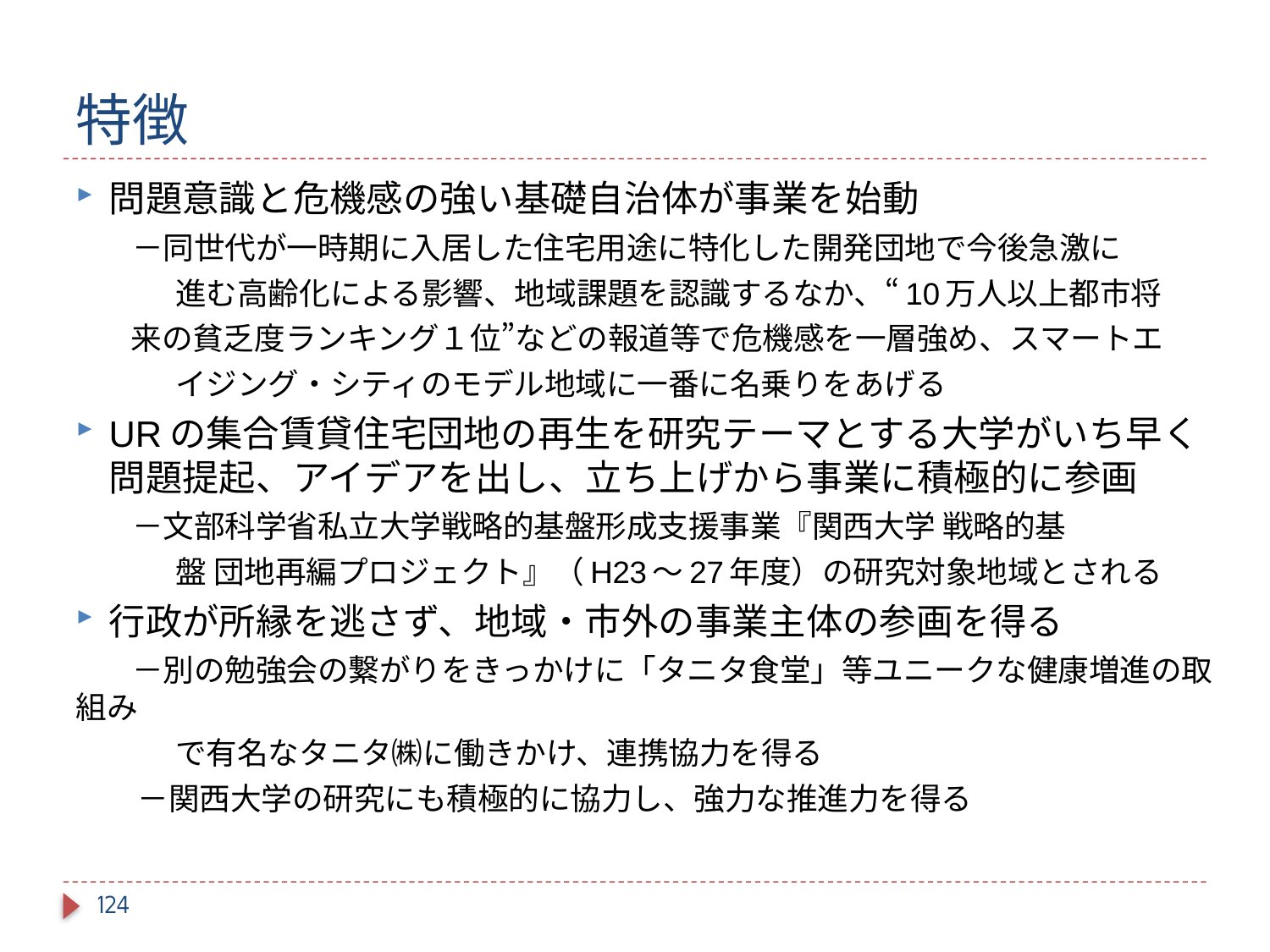

# 特徴
問題意識と危機感の強い基礎自治体が事業を始動
　　－同世代が一時期に入居した住宅用途に特化した開発団地で今後急激に
　　　 進む高齢化による影響、地域課題を認識するなか、“10万人以上都市将
       来の貧乏度ランキング１位”などの報道等で危機感を一層強め、スマートエ
　　　 イジング・シティのモデル地域に一番に名乗りをあげる
URの集合賃貸住宅団地の再生を研究テーマとする大学がいち早く問題提起、アイデアを出し、立ち上げから事業に積極的に参画
　　－文部科学省私立大学戦略的基盤形成支援事業『関西大学 戦略的基
　　　 盤 団地再編プロジェクト』（H23～27年度）の研究対象地域とされる
行政が所縁を逃さず、地域・市外の事業主体の参画を得る
　　－別の勉強会の繋がりをきっかけに「タニタ食堂」等ユニークな健康増進の取組み
　　　 で有名なタニタ㈱に働きかけ、連携協力を得る
　　－関西大学の研究にも積極的に協力し、強力な推進力を得る
124